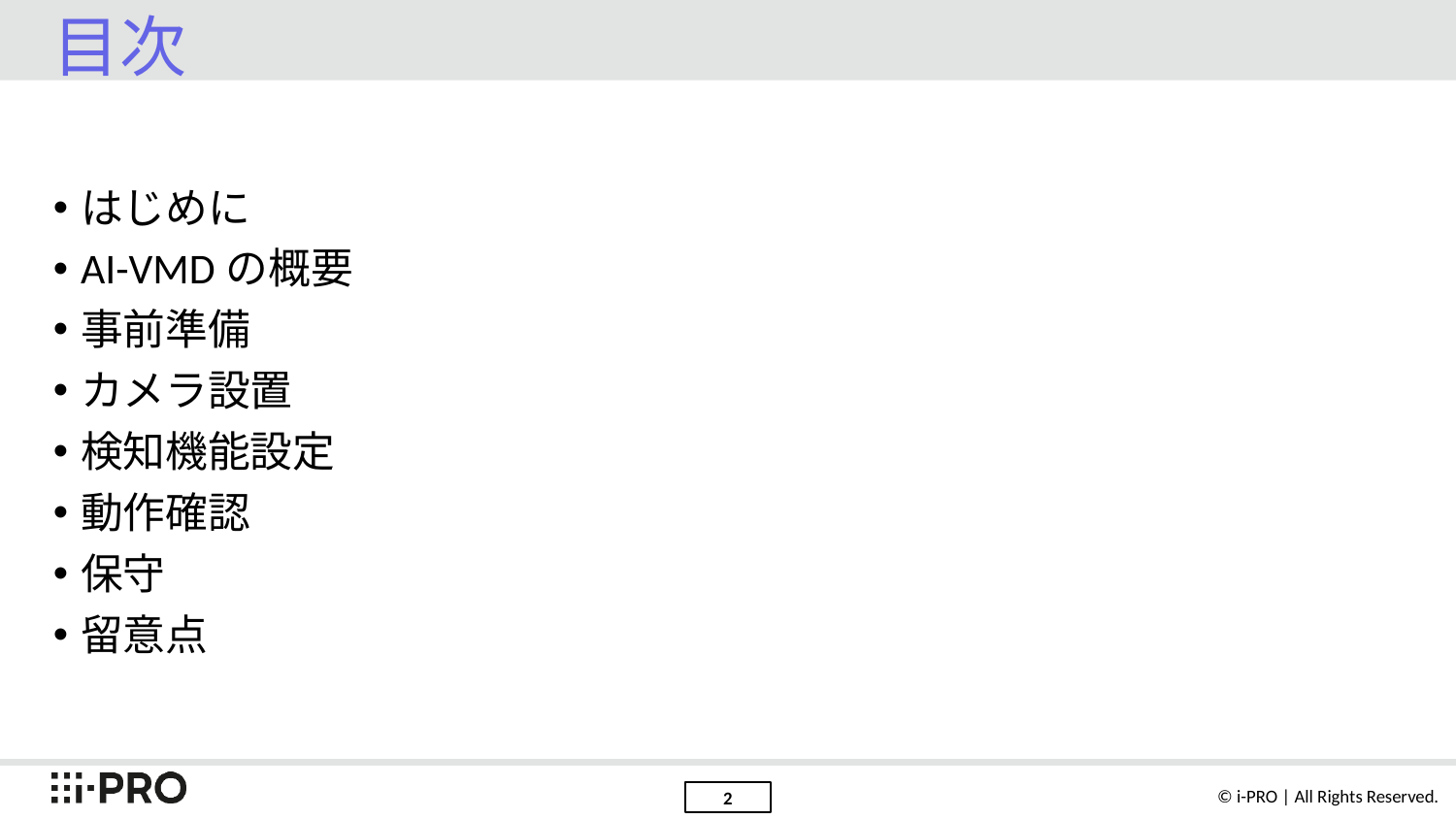

# 目次
はじめに
AI-VMDの概要
事前準備
カメラ設置
検知機能設定
動作確認
保守
留意点